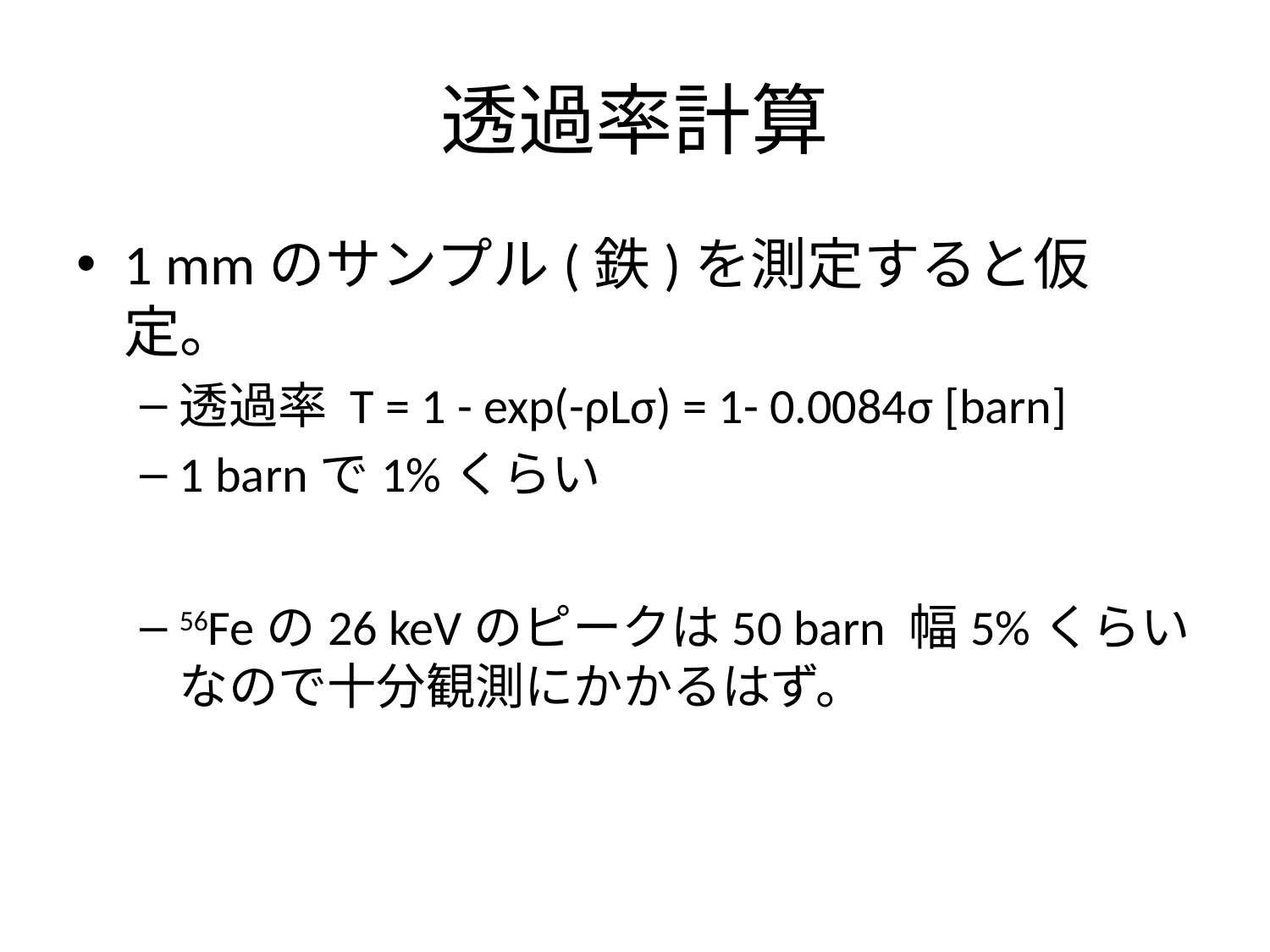

# 透過率計算
1 mmのサンプル(鉄)を測定すると仮定。
透過率 T = 1 - exp(-ρLσ) = 1- 0.0084σ [barn]
1 barnで1%くらい

56Feの26 keVのピークは50 barn 幅5%くらいなので十分観測にかかるはず。